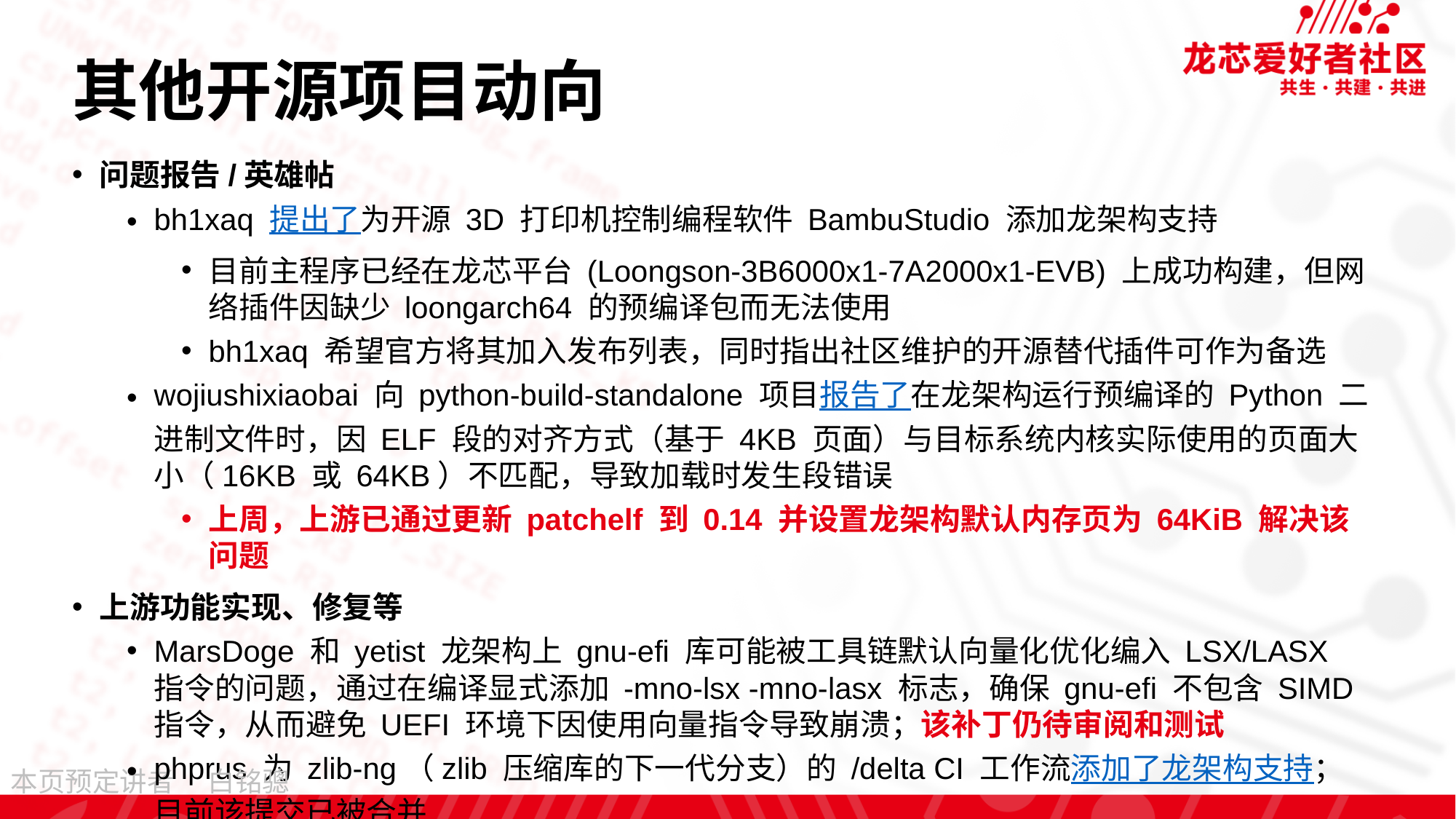

# 其他开源项目动向
问题报告/英雄帖
bh1xaq 提出了为开源 3D 打印机控制编程软件 BambuStudio 添加龙架构支持
目前主程序已经在龙芯平台 (Loongson-3B6000x1-7A2000x1-EVB) 上成功构建，但网络插件因缺少 loongarch64 的预编译包而无法使用
bh1xaq 希望官方将其加入发布列表，同时指出社区维护的开源替代插件可作为备选
wojiushixiaobai 向 python-build-standalone 项目报告了在龙架构运行预编译的 Python 二进制文件时，因 ELF 段的对齐方式（基于 4KB 页面）与目标系统内核实际使用的页面大小（16KB 或 64KB）不匹配，导致加载时发生段错误
上周，上游已通过更新 patchelf 到 0.14 并设置龙架构默认内存页为 64KiB 解决该问题
上游功能实现、修复等
MarsDoge 和 yetist 龙架构上 gnu-efi 库可能被工具链默认向量化优化编入 LSX/LASX 指令的问题，通过在编译显式添加 -mno-lsx -mno-lasx 标志，确保 gnu-efi 不包含 SIMD 指令，从而避免 UEFI 环境下因使用向量指令导致崩溃；该补丁仍待审阅和测试
phprus 为 zlib-ng（zlib 压缩库的下一代分支）的 /delta CI 工作流添加了龙架构支持；目前该提交已被合并
白铭骢